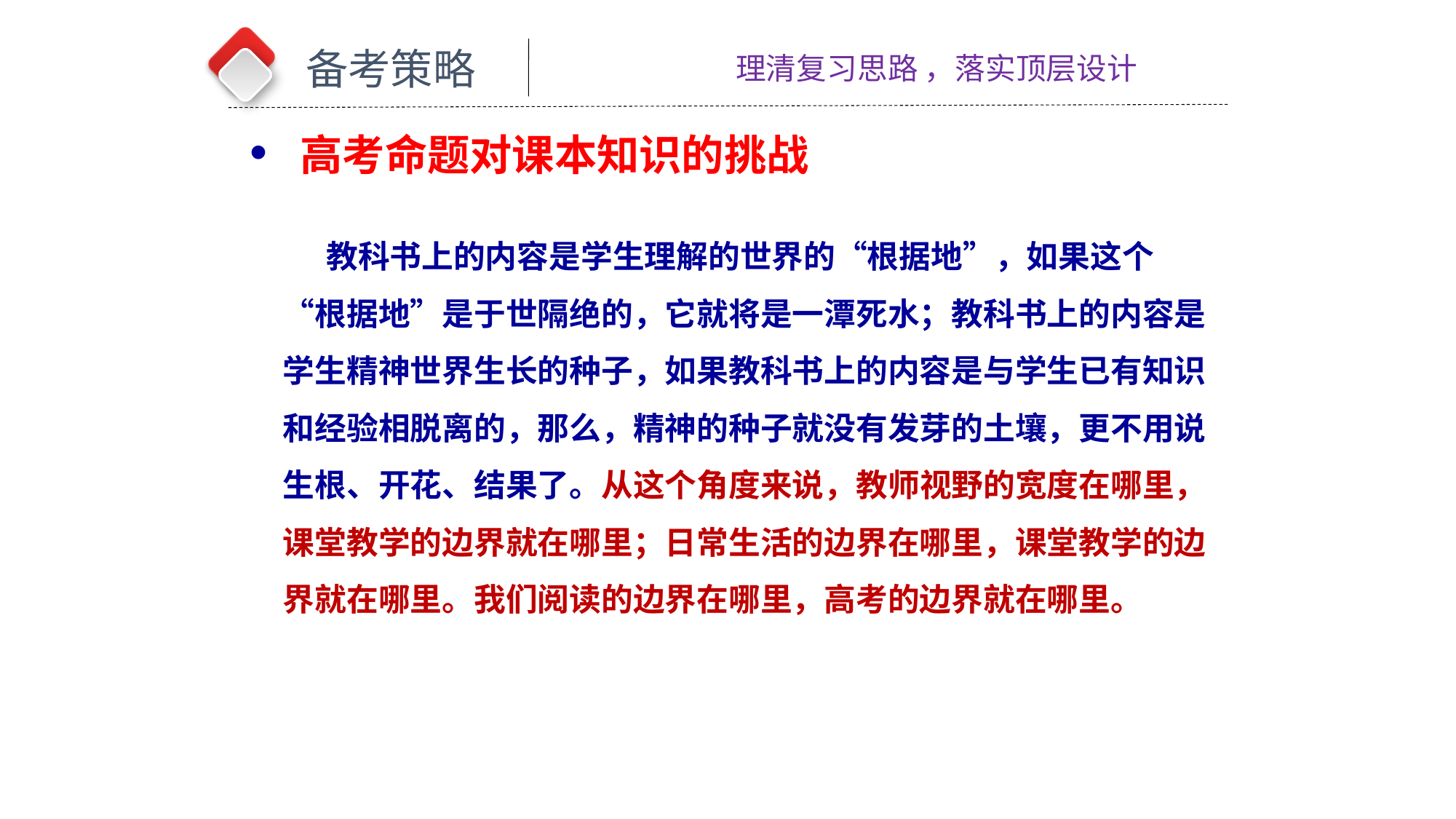

备考策略
理清复习思路 ，落实顶层设计

 高考命题对课本知识的挑战
         教科书上的内容是学生理解的世界的“根据地”，如果这个“根据地”是于世隔绝的，它就将是一潭死水；教科书上的内容是学生精神世界生长的种子，如果教科书上的内容是与学生已有知识和经验相脱离的，那么，精神的种子就没有发芽的土壤，更不用说生根、开花、结果了。从这个角度来说，教师视野的宽度在哪里，课堂教学的边界就在哪里；日常生活的边界在哪里，课堂教学的边界就在哪里。我们阅读的边界在哪里，高考的边界就在哪里。